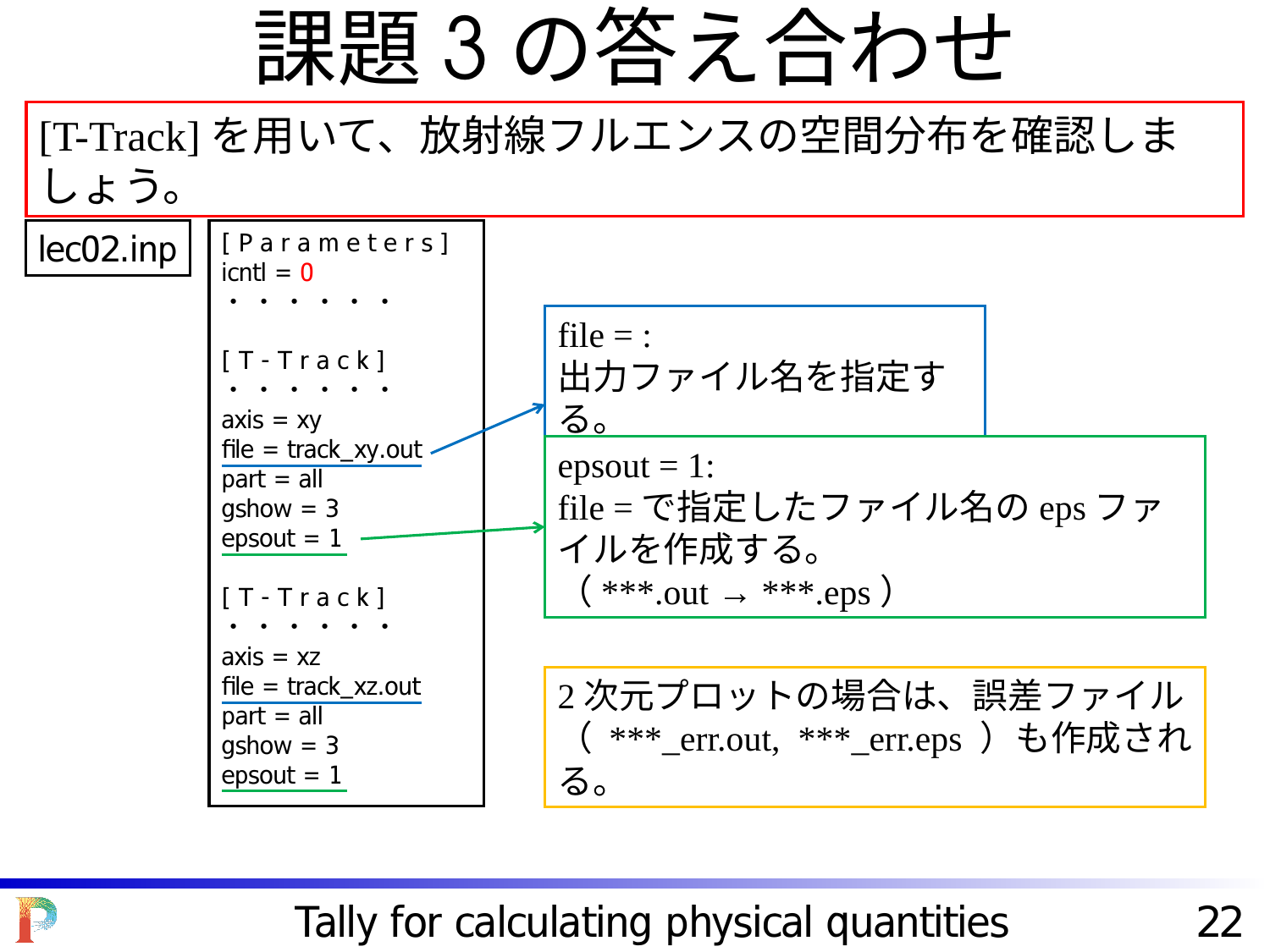

課題3の答え合わせ
[T-Track]を用いて、放射線フルエンスの空間分布を確認しましょう。
lec02.inp
[ P a r a m e t e r s ]
icntl = 0
・ ・ ・ ・ ・ ・

[ T - T r a c k ]
・ ・ ・ ・ ・ ・
axis = xy
file = track_xy.out
part = all
gshow = 3
epsout = 1

[ T - T r a c k ]
・ ・ ・ ・ ・ ・
axis = xz
file = track_xz.out
part = all
gshow = 3
epsout = 1
file = :
出力ファイル名を指定する。
epsout = 1:
file =で指定したファイル名のepsファイルを作成する。
（***.out → ***.eps）
2次元プロットの場合は、誤差ファイル（ ***_err.out,  ***_err.eps ）も作成される。
Tally for calculating physical quantities